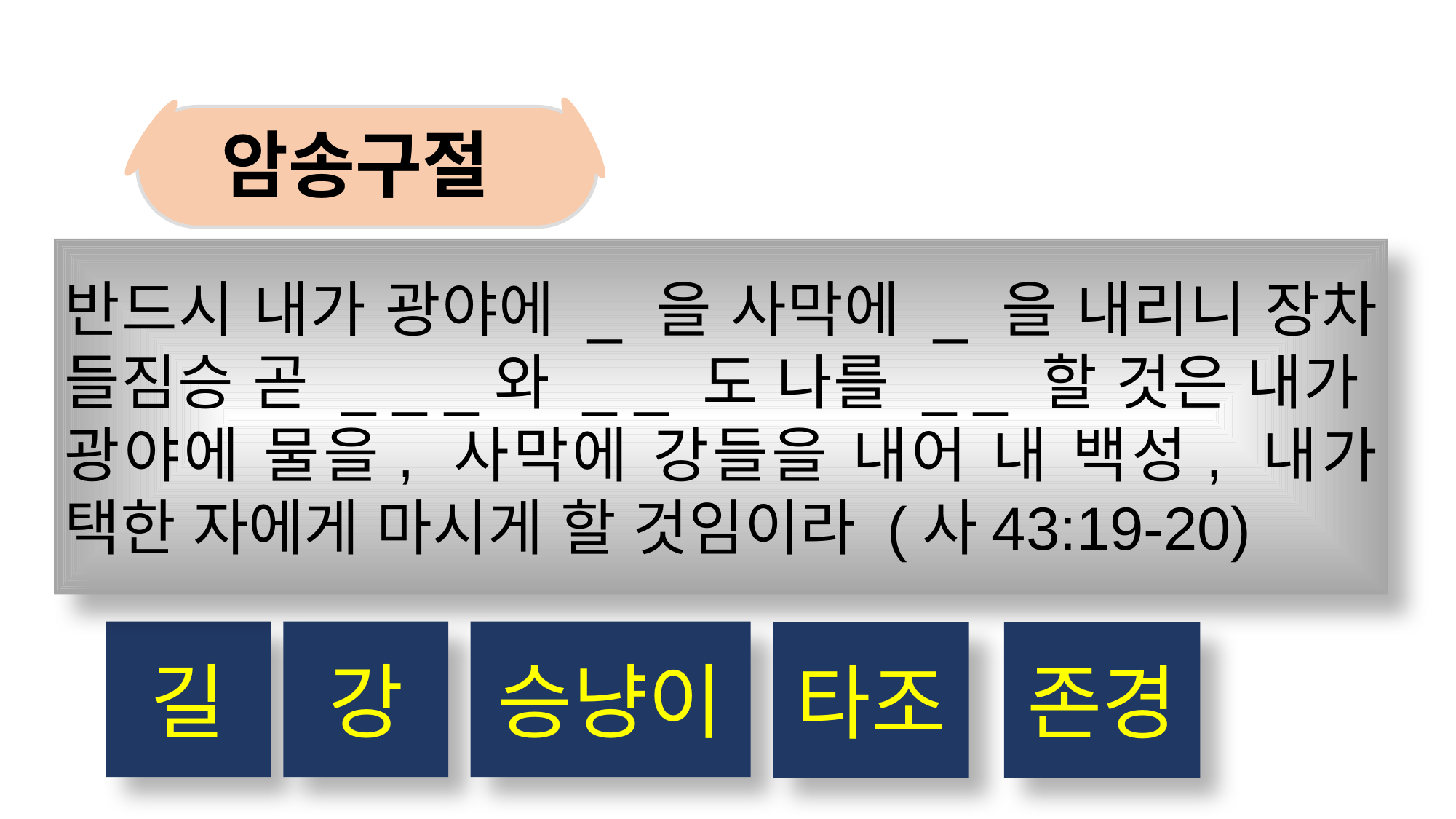

암송구절
반드시 내가 광야에 _ 을 사막에 _ 을 내리니 장차 들짐승 곧 _ _ _와 _ _ 도 나를 _ _ 할 것은 내가 광야에 물을, 사막에 강들을 내어 내 백성, 내가 택한 자에게 마시게 할 것임이라 (사43:19-20)
길
강
승냥이
타조
존경